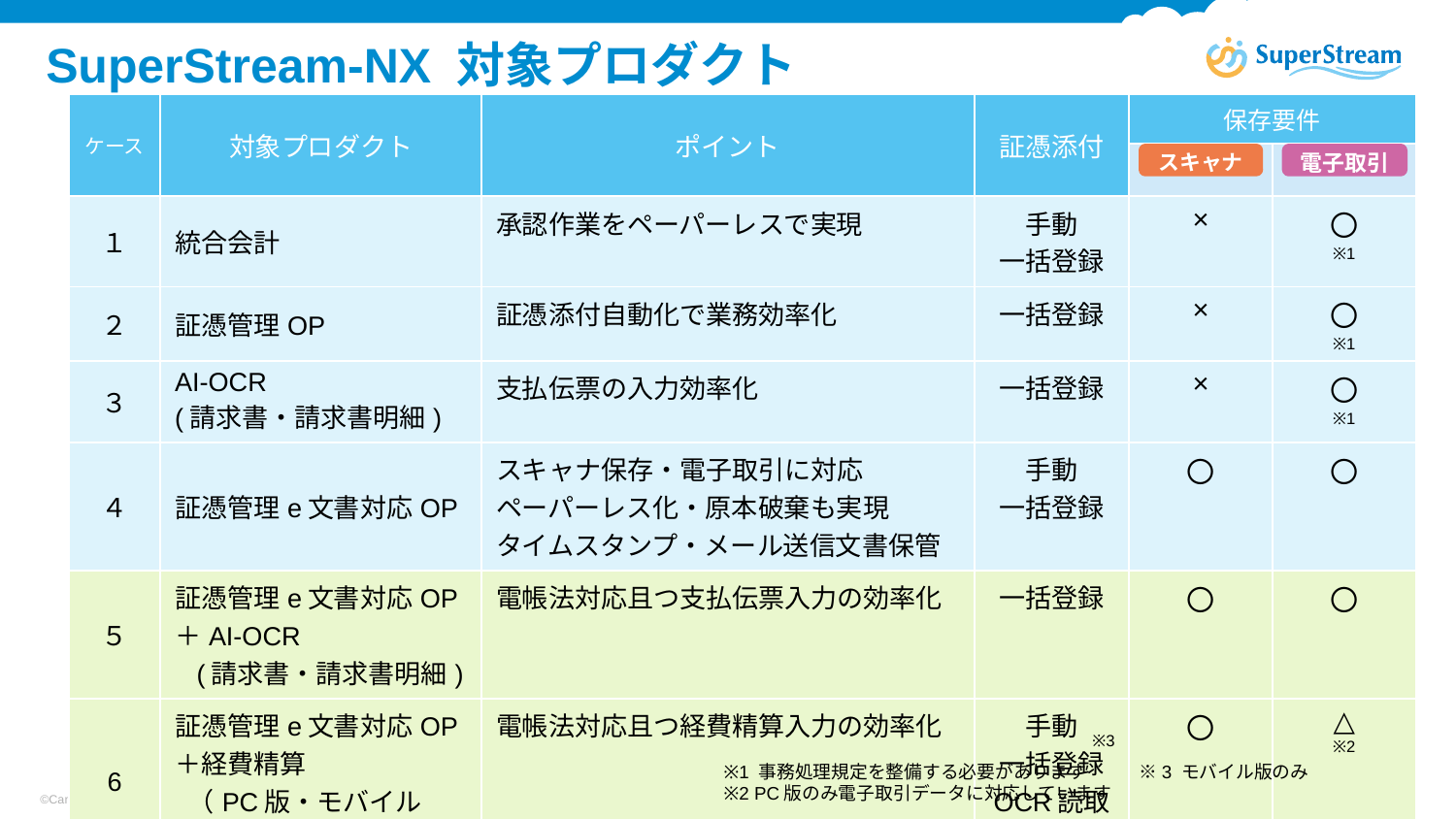

# SuperStream-NX 対象プロダクト
| ケース | 対象プロダクト | ポイント | 証憑添付 | 保存要件 |  |
| --- | --- | --- | --- | --- | --- |
|  |  |  |  |  |  |
| １ | 統合会計 | 承認作業をペーパーレスで実現 | 手動 一括登録 | × | 〇 ※1 |
| ２ | 証憑管理OP | 証憑添付自動化で業務効率化 | 一括登録 | × | 〇 ※1 |
| ３ | AI-OCR (請求書・請求書明細) | 支払伝票の入力効率化 | 一括登録 | × | 〇 ※1 |
| ４ | 証憑管理e文書対応OP | スキャナ保存・電子取引に対応 ペーパーレス化・原本破棄も実現 タイムスタンプ・メール送信文書保管 | 手動 一括登録 | 〇 | 〇 |
| ５ | 証憑管理e文書対応OP ＋AI-OCR (請求書・請求書明細) | 電帳法対応且つ支払伝票入力の効率化 | 一括登録 | 〇 | 〇 |
| 6 | 証憑管理e文書対応OP ＋経費精算 （PC版・モバイル版） | 電帳法対応且つ経費精算入力の効率化 | 手動 一括登録 OCR読取 | 〇 | △ ※2 |
スキャナ
電子取引
※3
※1 事務処理規定を整備する必要があります  　  　※3 モバイル版のみ
※2 PC版のみ電子取引データに対応しています
©Canon IT Solutions Inc.  All rights reserved.
9